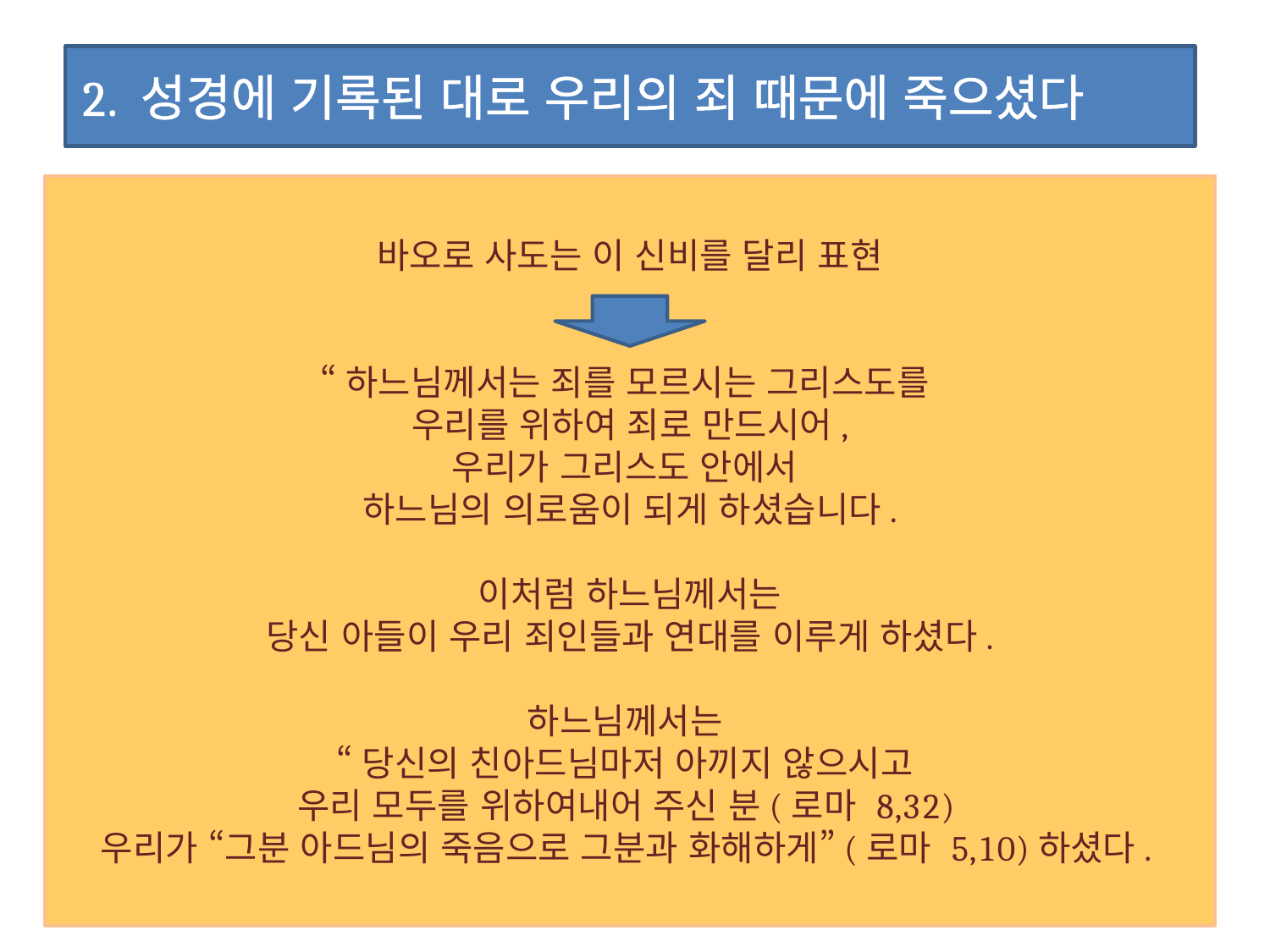

2. 성경에 기록된 대로 우리의 죄 때문에 죽으셨다
바오로 사도는 이 신비를 달리 표현

“하느님께서는 죄를 모르시는 그리스도를
우리를 위하여 죄로 만드시어,
우리가 그리스도 안에서
하느님의 의로움이 되게 하셨습니다.

이처럼 하느님께서는
당신 아들이 우리 죄인들과 연대를 이루게 하셨다.

하느님께서는
“당신의 친아드님마저 아끼지 않으시고
우리 모두를 위하여내어 주신 분(로마 8,32)
우리가 “그분 아드님의 죽음으로 그분과 화해하게”(로마 5,10)하셨다.